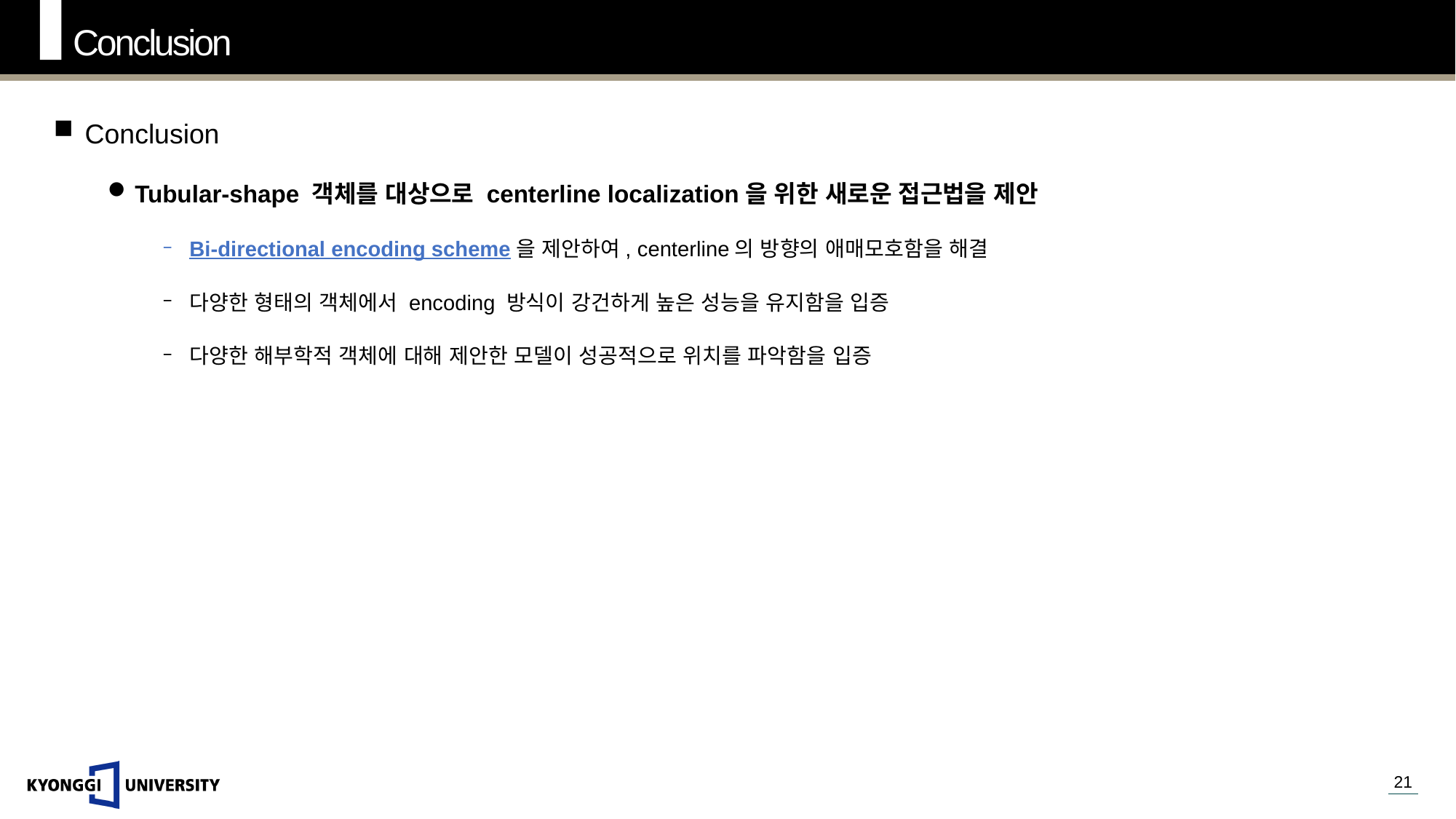

Conclusion
Conclusion
Tubular-shape 객체를 대상으로 centerline localization을 위한 새로운 접근법을 제안
Bi-directional encoding scheme을 제안하여, centerline의 방향의 애매모호함을 해결
다양한 형태의 객체에서 encoding 방식이 강건하게 높은 성능을 유지함을 입증
다양한 해부학적 객체에 대해 제안한 모델이 성공적으로 위치를 파악함을 입증